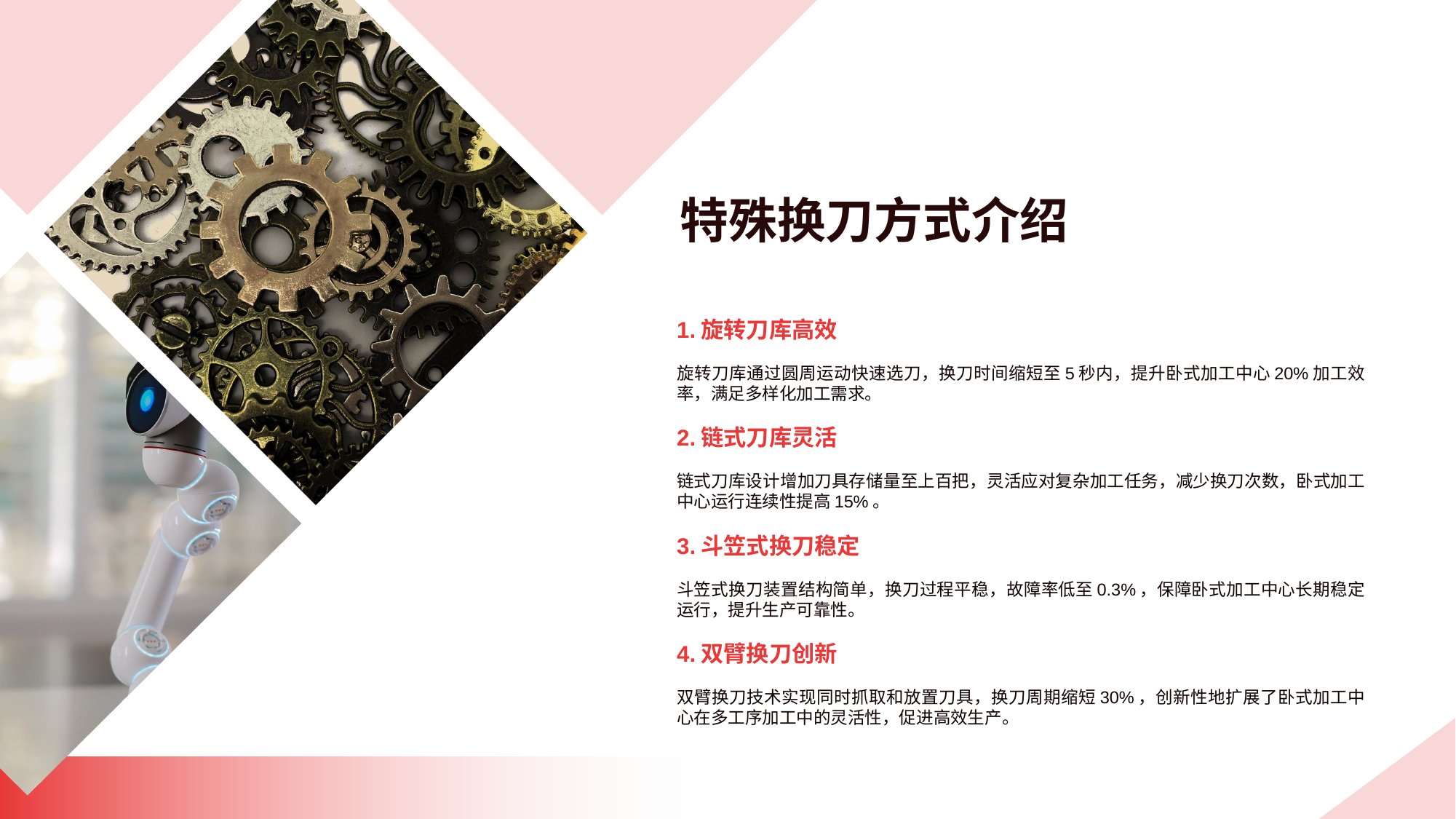

特殊换刀方式介绍

1.旋转刀库高效
旋转刀库通过圆周运动快速选刀，换刀时间缩短至5秒内，提升卧式加工中心20%加工效率，满足多样化加工需求。
2.链式刀库灵活
链式刀库设计增加刀具存储量至上百把，灵活应对复杂加工任务，减少换刀次数，卧式加工中心运行连续性提高15%。
3.斗笠式换刀稳定
斗笠式换刀装置结构简单，换刀过程平稳，故障率低至0.3%，保障卧式加工中心长期稳定运行，提升生产可靠性。
4.双臂换刀创新
双臂换刀技术实现同时抓取和放置刀具，换刀周期缩短30%，创新性地扩展了卧式加工中心在多工序加工中的灵活性，促进高效生产。